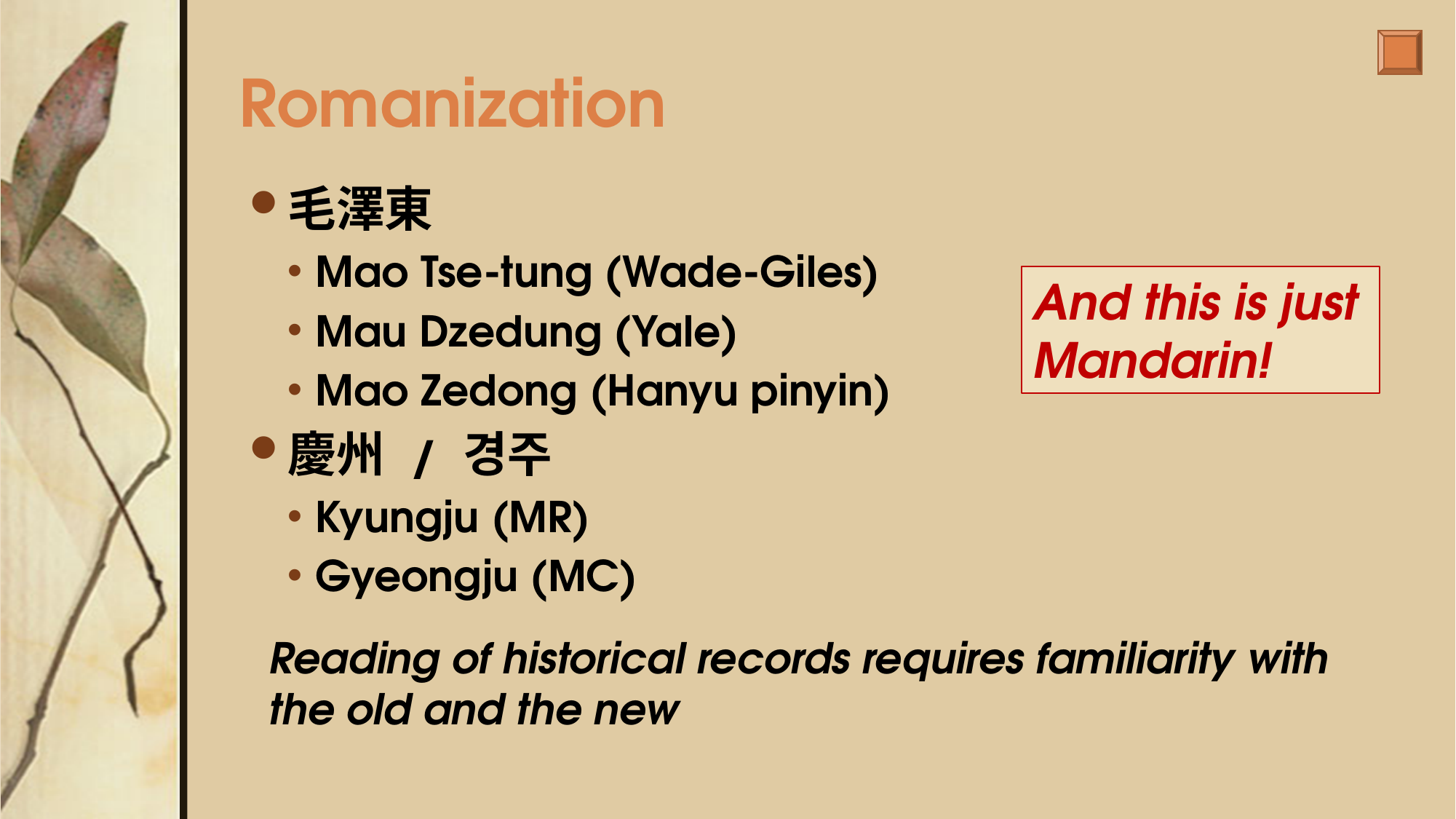

# Romanization
毛澤東
Mao Tse-tung (Wade-Giles)
Mau Dzedung (Yale)
Mao Zedong (Hanyu pinyin)
慶州 / 경주
Kyungju (MR)
Gyeongju (MC)
And this is just Mandarin!
Reading of historical records requires familiarity with the old and the new